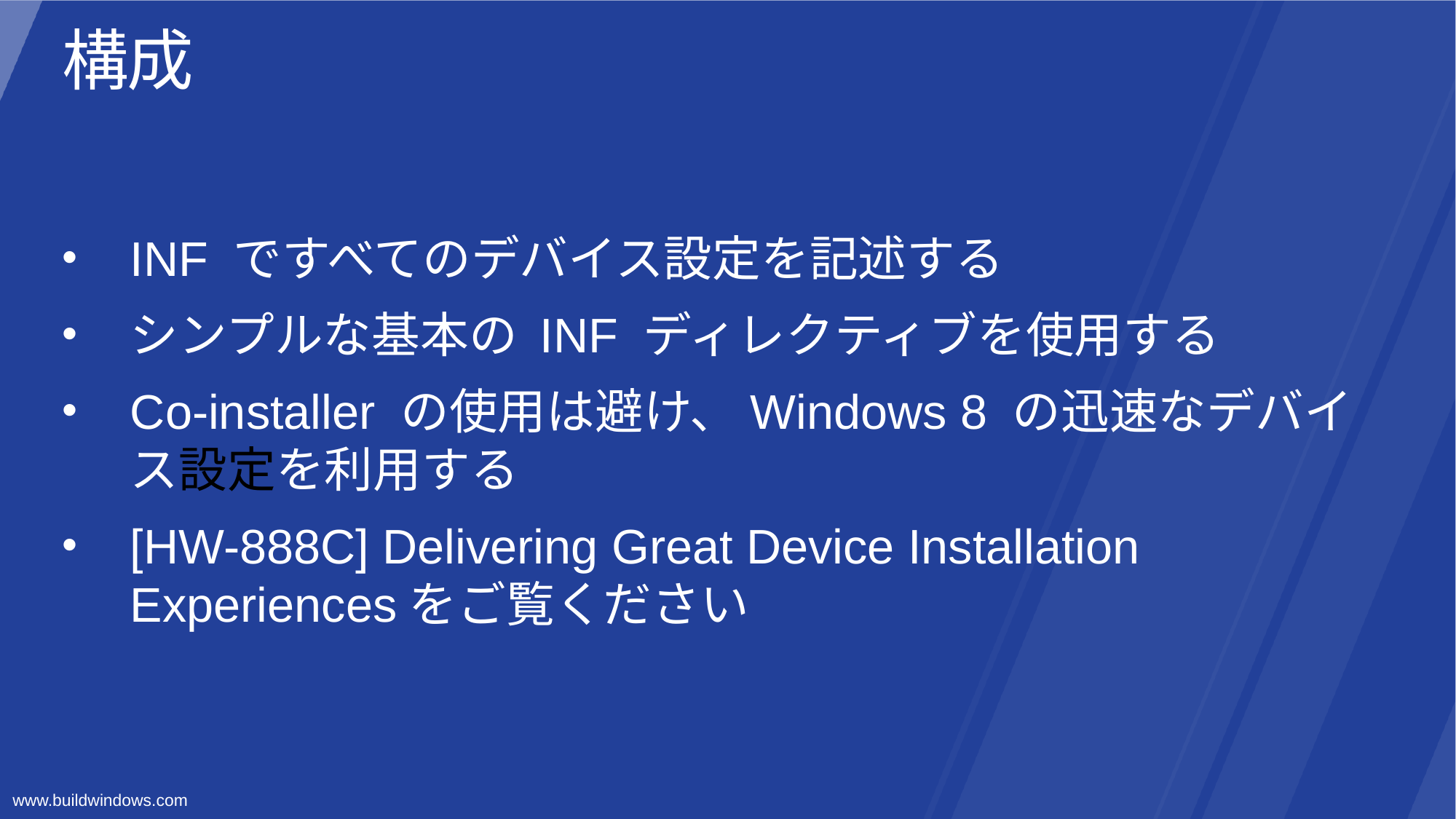

# 構成
INF ですべてのデバイス設定を記述する
シンプルな基本の INF ディレクティブを使用する
Co-installer の使用は避け、Windows 8 の迅速なデバイス設定を利用する
[HW-888C] Delivering Great Device Installation Experiencesをご覧ください